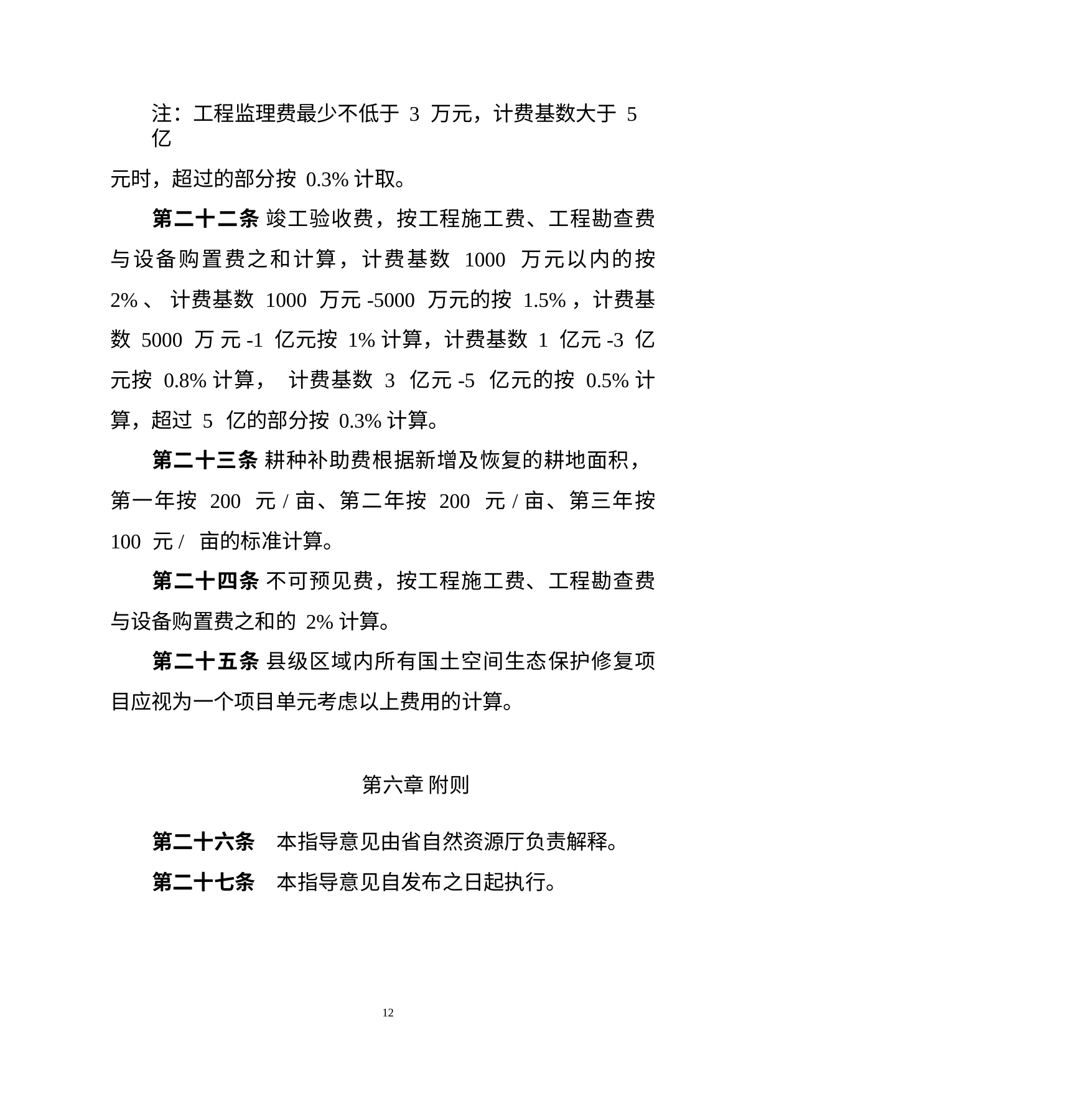

注：工程监理费最少不低于 3 万元，计费基数大于 5 亿
元时，超过的部分按 0.3%计取。
第二十二条 竣工验收费，按工程施工费、工程勘查费 与设备购置费之和计算，计费基数 1000 万元以内的按 2%、 计费基数 1000 万元-5000 万元的按 1.5%，计费基数 5000 万 元-1 亿元按 1%计算，计费基数 1 亿元-3 亿元按 0.8%计算，  计费基数 3 亿元-5 亿元的按 0.5%计算，超过 5 亿的部分按 0.3%计算。
第二十三条 耕种补助费根据新增及恢复的耕地面积，  第一年按 200 元/亩、第二年按 200 元/亩、第三年按 100 元/  亩的标准计算。
第二十四条 不可预见费，按工程施工费、工程勘查费 与设备购置费之和的 2%计算。
第二十五条 县级区域内所有国土空间生态保护修复项 目应视为一个项目单元考虑以上费用的计算。

第六章 附则
第二十六条
本指导意见由省自然资源厅负责解释。
第二十七条
本指导意见自发布之日起执行。
12